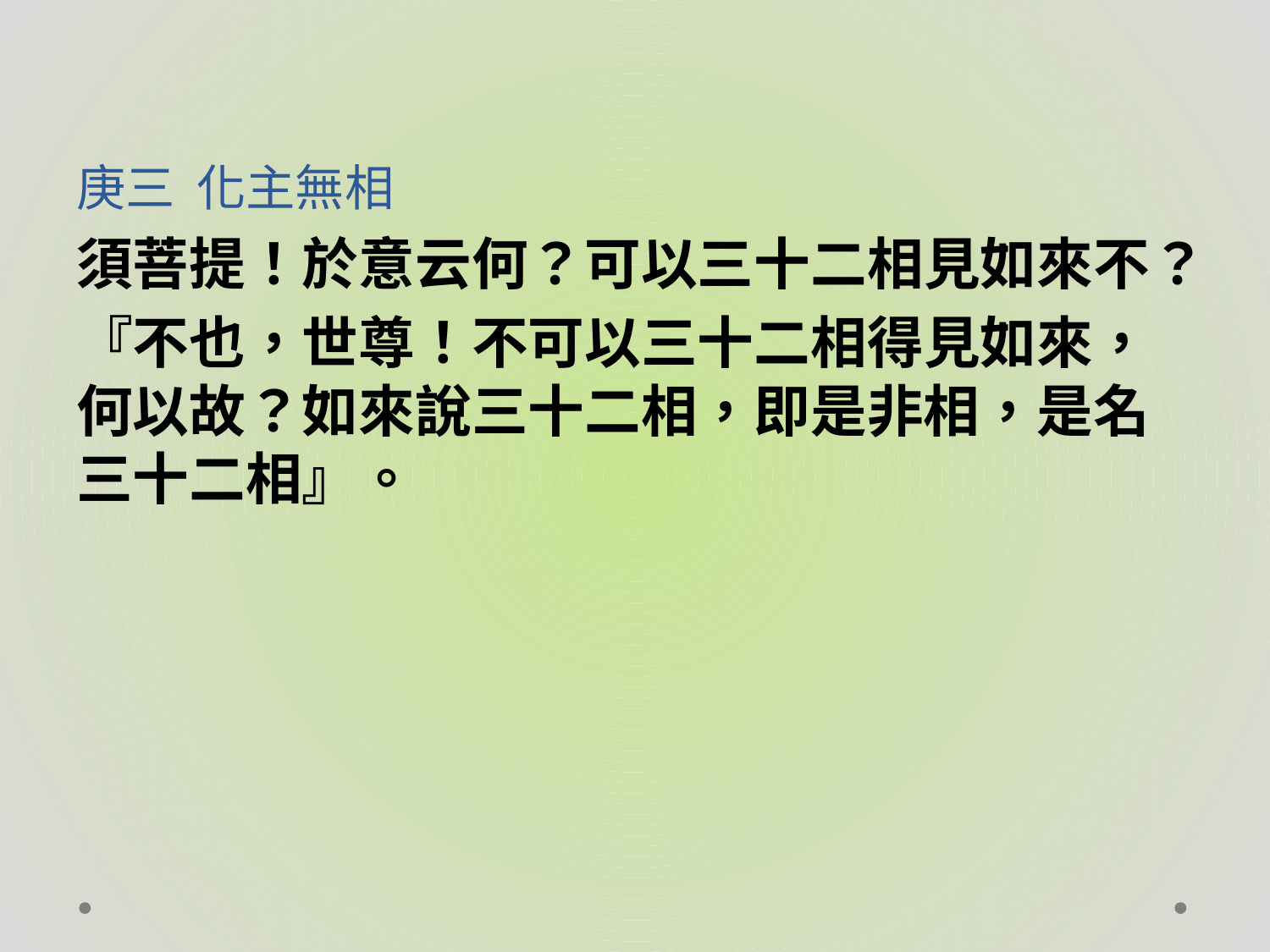

# 庚三  化主無相
須菩提！於意云何？可以三十二相見如來不？
『不也，世尊！不可以三十二相得見如來，何以故？如來說三十二相，即是非相，是名三十二相』。